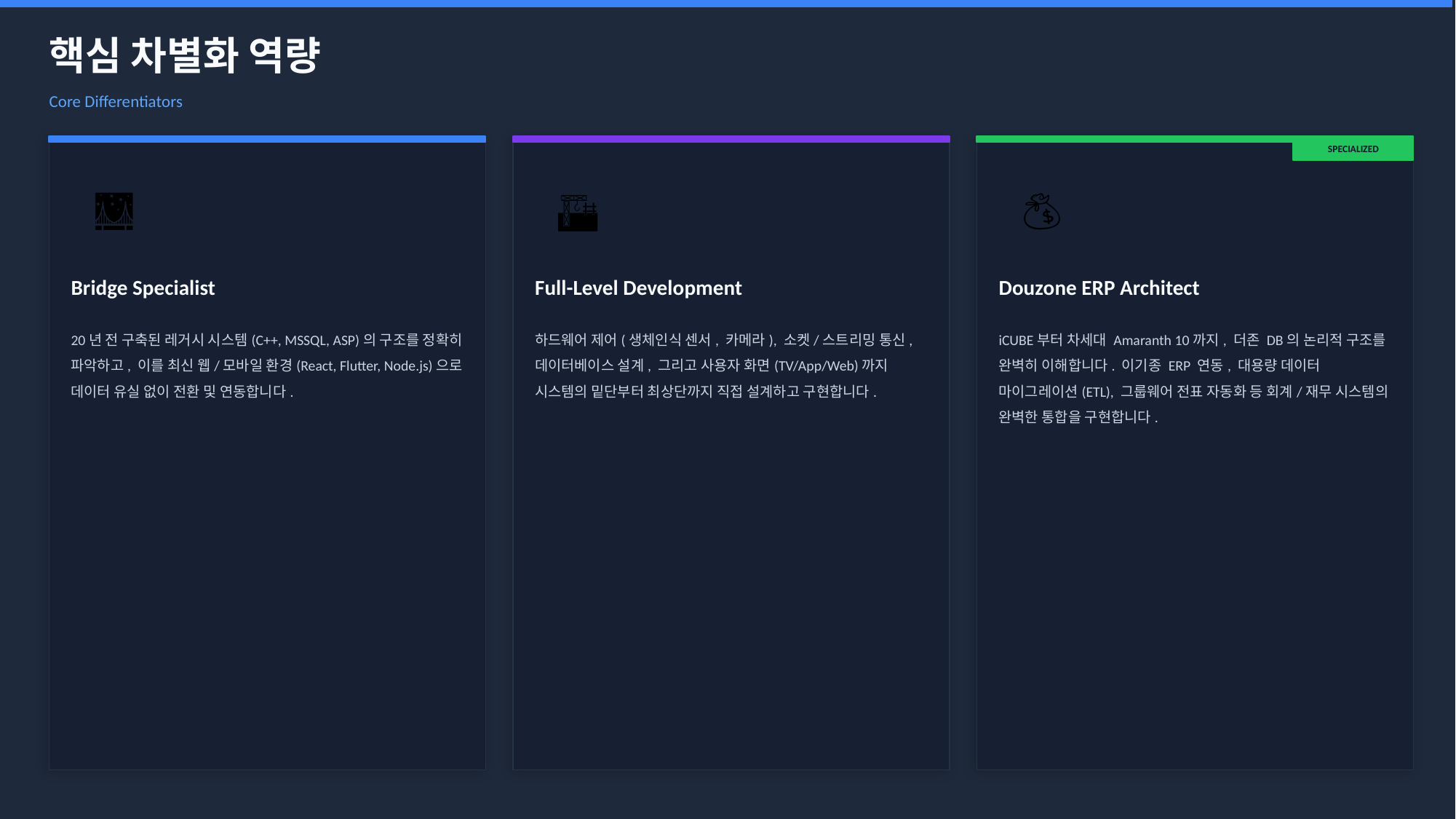

핵심 차별화 역량
Core Differentiators

SPECIALIZED
🌉
🏗️
💰
Bridge Specialist
Full-Level Development
Douzone ERP Architect
20년 전 구축된 레거시 시스템(C++, MSSQL, ASP)의 구조를 정확히 파악하고, 이를 최신 웹/모바일 환경(React, Flutter, Node.js)으로 데이터 유실 없이 전환 및 연동합니다.
하드웨어 제어(생체인식 센서, 카메라), 소켓/스트리밍 통신, 데이터베이스 설계, 그리고 사용자 화면(TV/App/Web)까지 시스템의 밑단부터 최상단까지 직접 설계하고 구현합니다.
iCUBE부터 차세대 Amaranth 10까지, 더존 DB의 논리적 구조를 완벽히 이해합니다. 이기종 ERP 연동, 대용량 데이터 마이그레이션(ETL), 그룹웨어 전표 자동화 등 회계/재무 시스템의 완벽한 통합을 구현합니다.